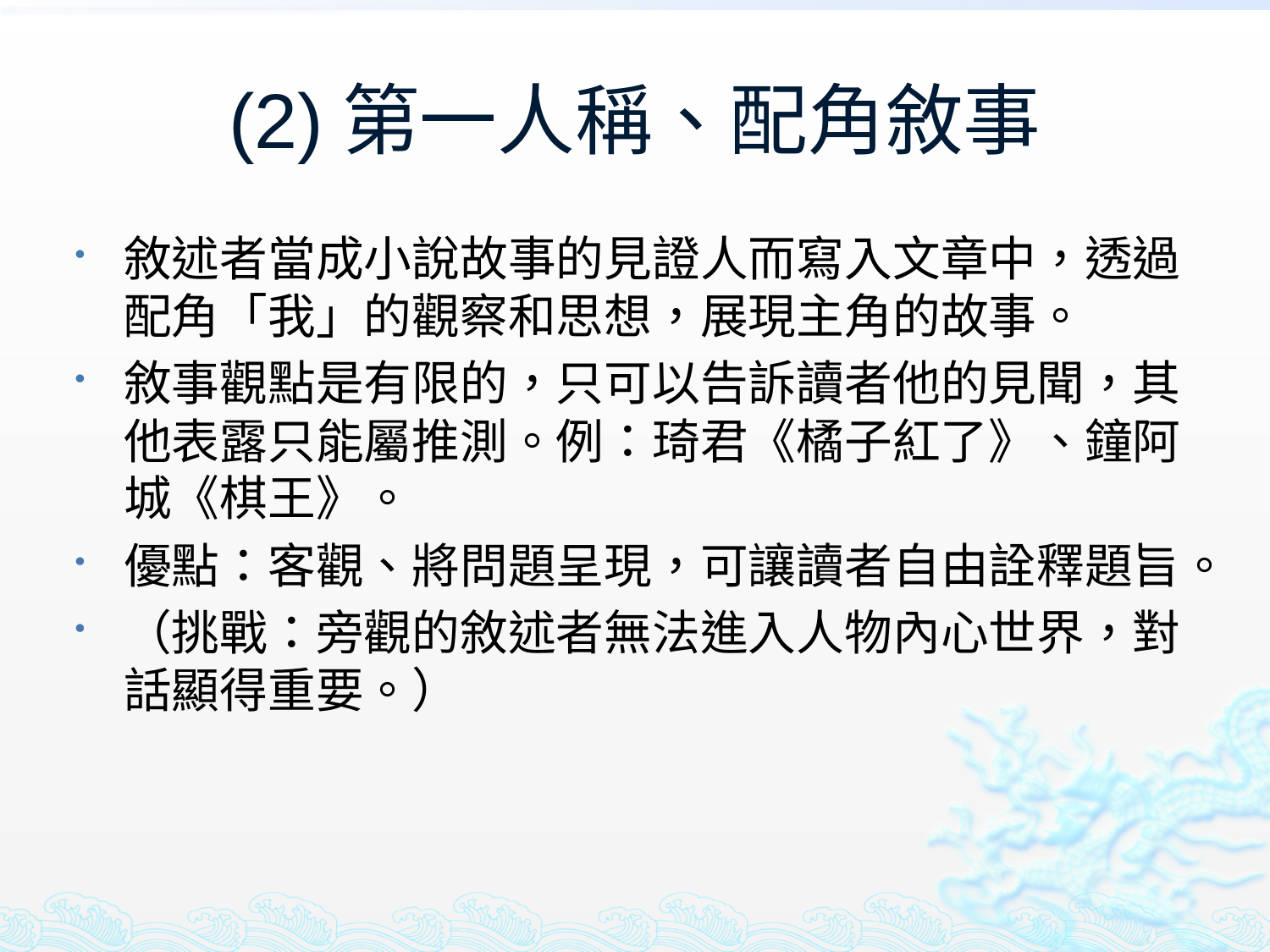

# (2)第一人稱、配角敘事
敘述者當成小說故事的見證人而寫入文章中，透過配角「我」的觀察和思想，展現主角的故事。
敘事觀點是有限的，只可以告訴讀者他的見聞，其他表露只能屬推測。例：琦君《橘子紅了》、鐘阿城《棋王》。
優點：客觀、將問題呈現，可讓讀者自由詮釋題旨。
（挑戰：旁觀的敘述者無法進入人物內心世界，對話顯得重要。）